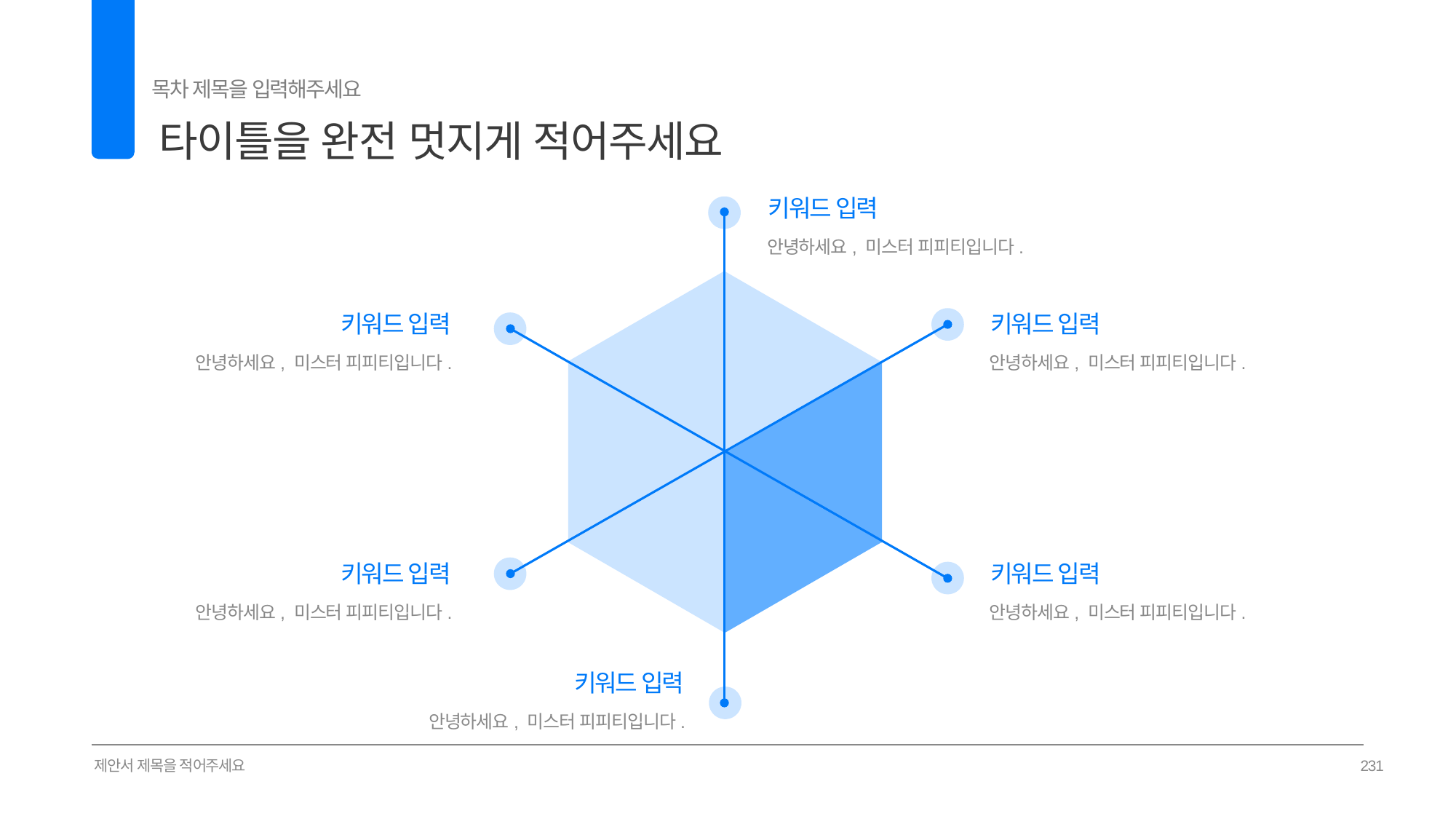

목차 제목을 입력해주세요
타이틀을 완전 멋지게 적어주세요
02
키워드 입력

안녕하세요, 미스터 피피티입니다.

키워드 입력
키워드 입력

안녕하세요, 미스터 피피티입니다.
안녕하세요, 미스터 피피티입니다.

20%

20%

키워드 입력
키워드 입력

안녕하세요, 미스터 피피티입니다.
안녕하세요, 미스터 피피티입니다.
키워드 입력

안녕하세요, 미스터 피피티입니다.
제안서 제목을 적어주세요
231